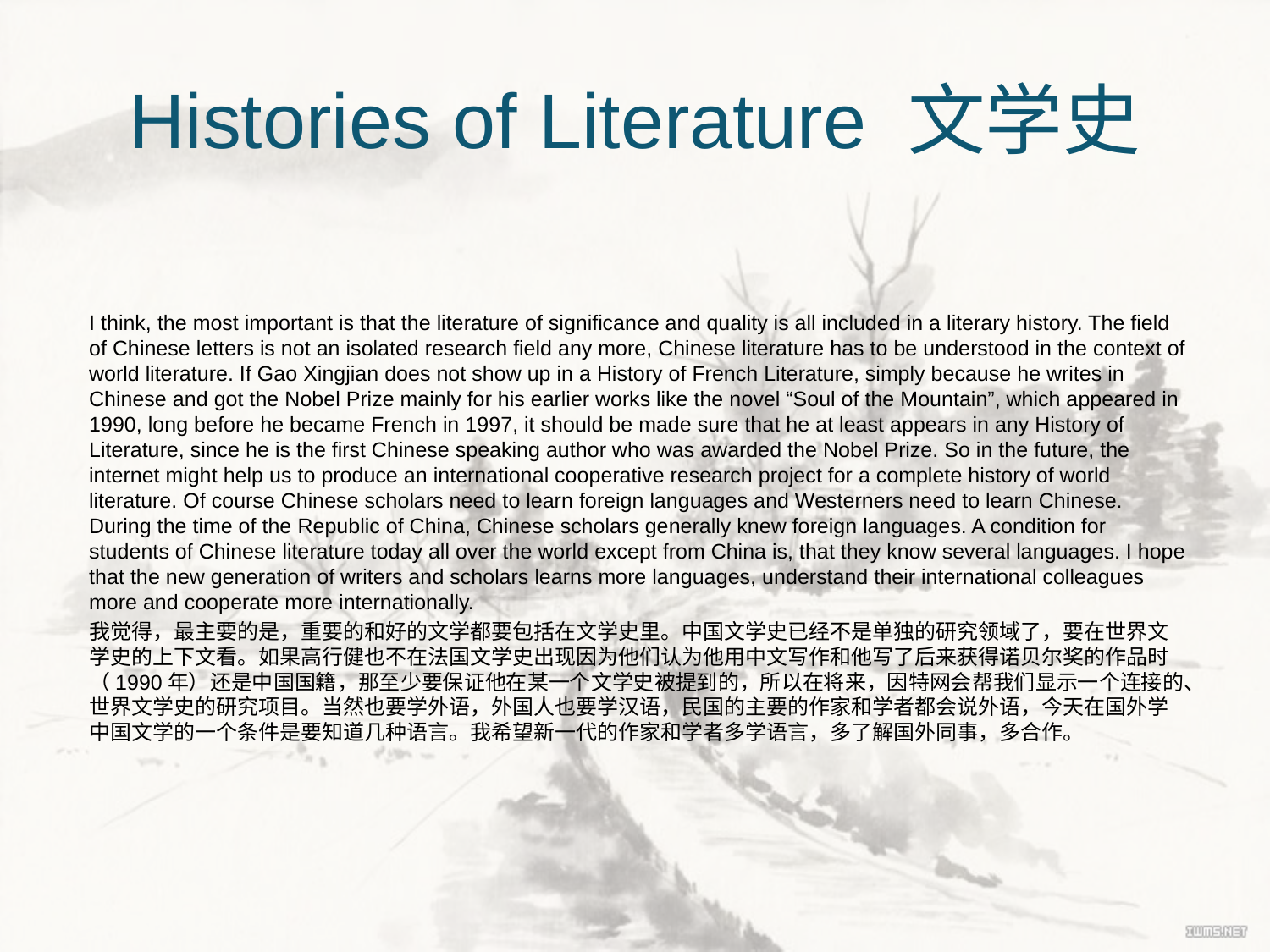

# Histories of Literature 文学史
I think, the most important is that the literature of significance and quality is all included in a literary history. The field of Chinese letters is not an isolated research field any more, Chinese literature has to be understood in the context of world literature. If Gao Xingjian does not show up in a History of French Literature, simply because he writes in Chinese and got the Nobel Prize mainly for his earlier works like the novel “Soul of the Mountain”, which appeared in 1990, long before he became French in 1997, it should be made sure that he at least appears in any History of Literature, since he is the first Chinese speaking author who was awarded the Nobel Prize. So in the future, the internet might help us to produce an international cooperative research project for a complete history of world literature. Of course Chinese scholars need to learn foreign languages and Westerners need to learn Chinese. During the time of the Republic of China, Chinese scholars generally knew foreign languages. A condition for students of Chinese literature today all over the world except from China is, that they know several languages. I hope that the new generation of writers and scholars learns more languages, understand their international colleagues more and cooperate more internationally.
我觉得，最主要的是，重要的和好的文学都要包括在文学史里。中国文学史已经不是单独的研究领域了，要在世界文学史的上下文看。如果高行健也不在法国文学史出现因为他们认为他用中文写作和他写了后来获得诺贝尔奖的作品时（1990年）还是中国国籍，那至少要保证他在某一个文学史被提到的，所以在将来，因特网会帮我们显示一个连接的、世界文学史的研究项目。当然也要学外语，外国人也要学汉语，民国的主要的作家和学者都会说外语，今天在国外学中国文学的一个条件是要知道几种语言。我希望新一代的作家和学者多学语言，多了解国外同事，多合作。